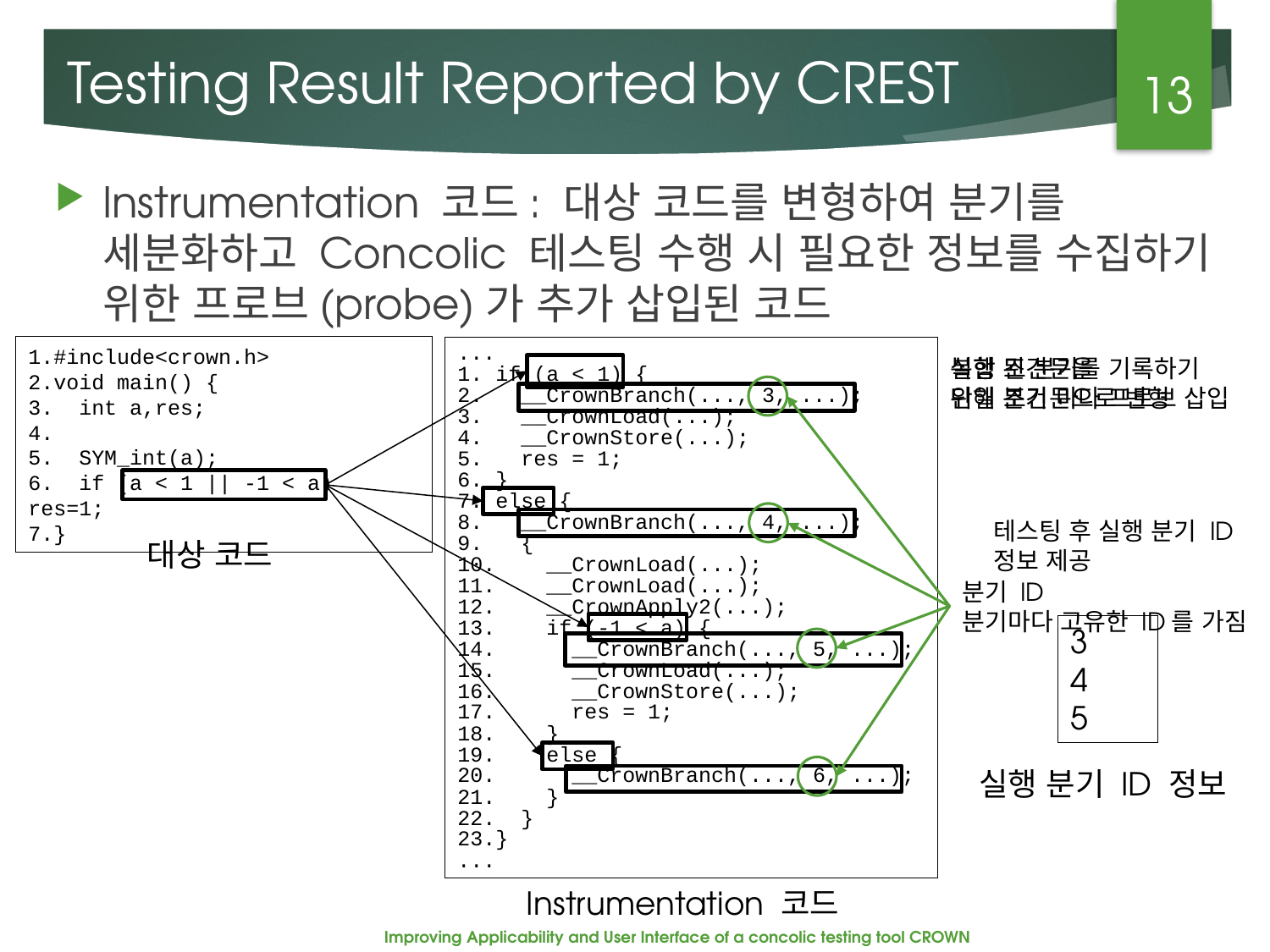

13
# Testing Result Reported by CREST
Instrumentation 코드: 대상 코드를 변형하여 분기를 세분화하고 Concolic 테스팅 수행 시 필요한 정보를 수집하기 위한 프로브(probe)가 추가 삽입된 코드

1.#include<crown.h>
2.void main() {
3.  int a,res;
4.
5.  SYM_int(a);
6.  if (a < 1 || -1 < a) res=1;
7.}
...
1. if (a < 1) {
2.   __CrownBranch(..., 3, ...);
3.   __CrownLoad(...);
4.   __CrownStore(...);
5.   res = 1;
6. }
7. else {
8.   __CrownBranch(..., 4, ...);
9.   {
10.    __CrownLoad(...);
11.    __CrownLoad(...);
12.    __CrownApply2(...);
13.    if (-1 < a) {
14.      __CrownBranch(..., 5, ...);
15.      __CrownLoad(...);
16.      __CrownStore(...);
17.      res = 1;
18.    }
19.    else {
20.      __CrownBranch(..., 6, ...);
21.    }
22.  }
23.}
...
복합 조건문을
단일 조건문으로 변형
실행 된 분기를 기록하기
위해 분기 마다 프로브 삽입

테스팅 후 실행 분기 ID 정보 제공
대상 코드
분기 ID
분기마다 고유한 ID를 가짐

3
4
5

실행 분기 ID 정보

Instrumentation 코드
Improving Applicability and User Interface of a concolic testing tool CROWN